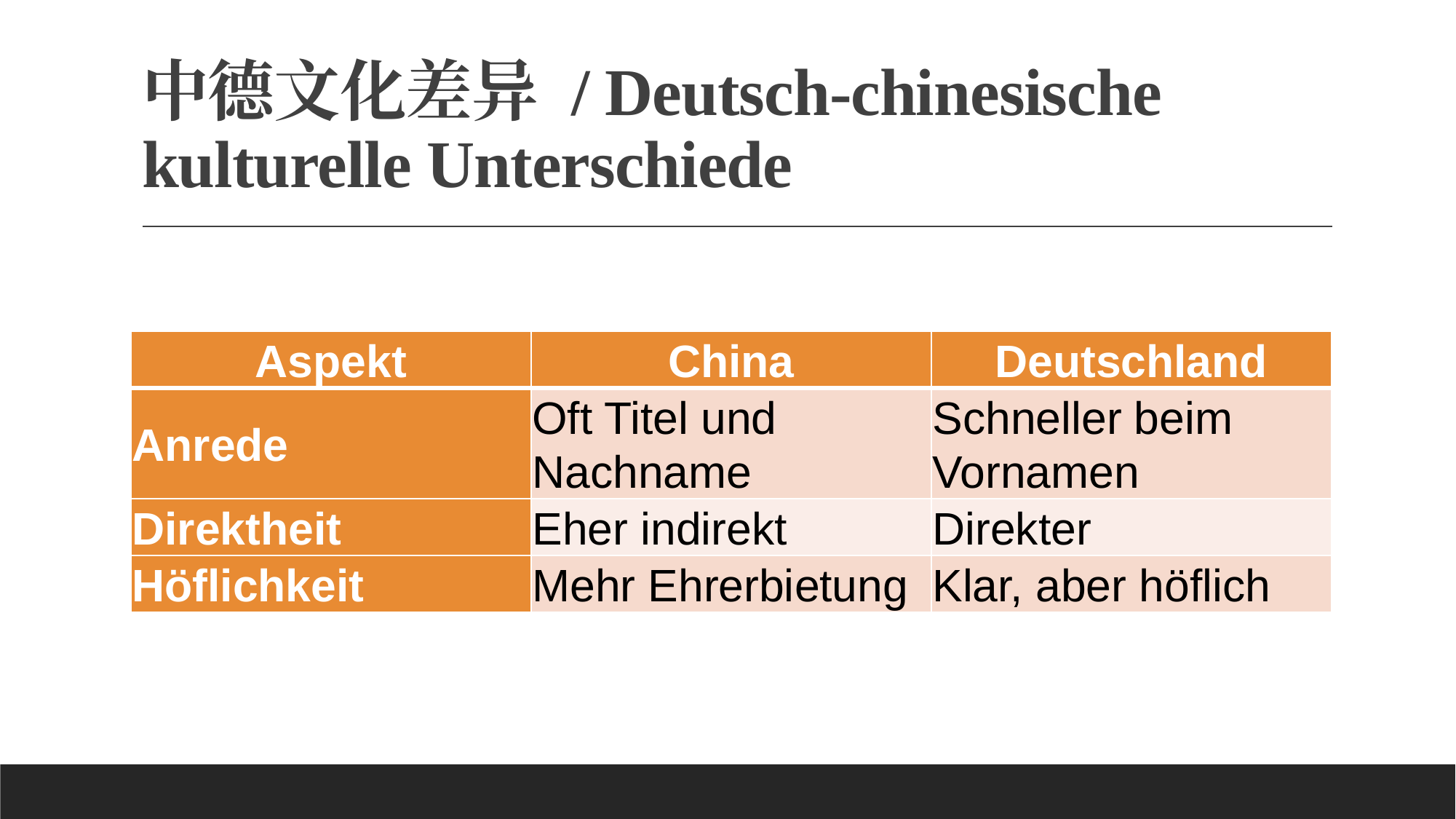

# 中德文化差异 / Deutsch-chinesische kulturelle Unterschiede
| Aspekt | China | Deutschland |
| --- | --- | --- |
| Anrede | Oft Titel und Nachname | Schneller beim Vornamen |
| Direktheit | Eher indirekt | Direkter |
| Höflichkeit | Mehr Ehrerbietung | Klar, aber höflich |